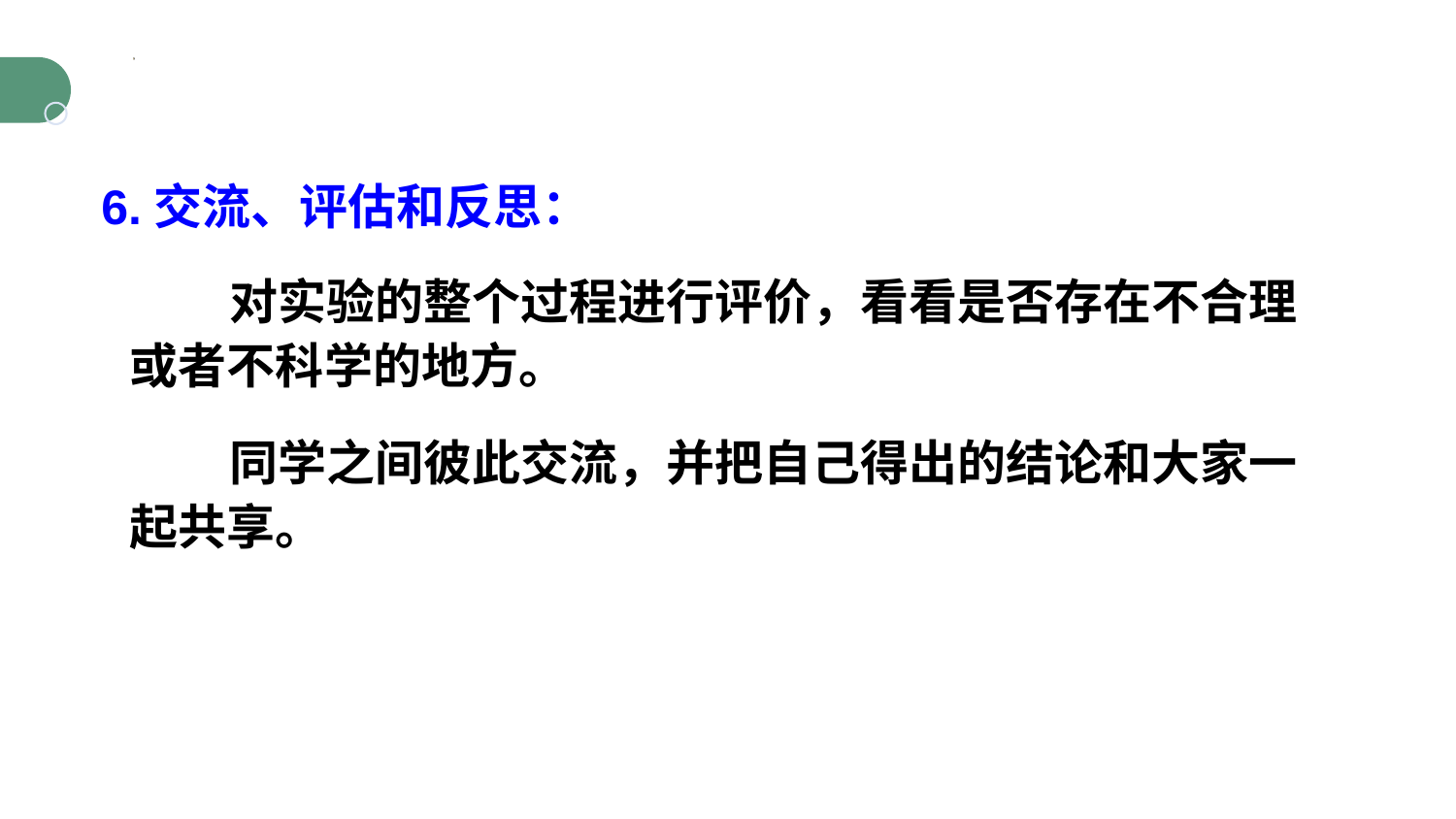

6.交流、评估和反思：
        对实验的整个过程进行评价，看看是否存在不合理或者不科学的地方。
        同学之间彼此交流，并把自己得出的结论和大家一起共享。